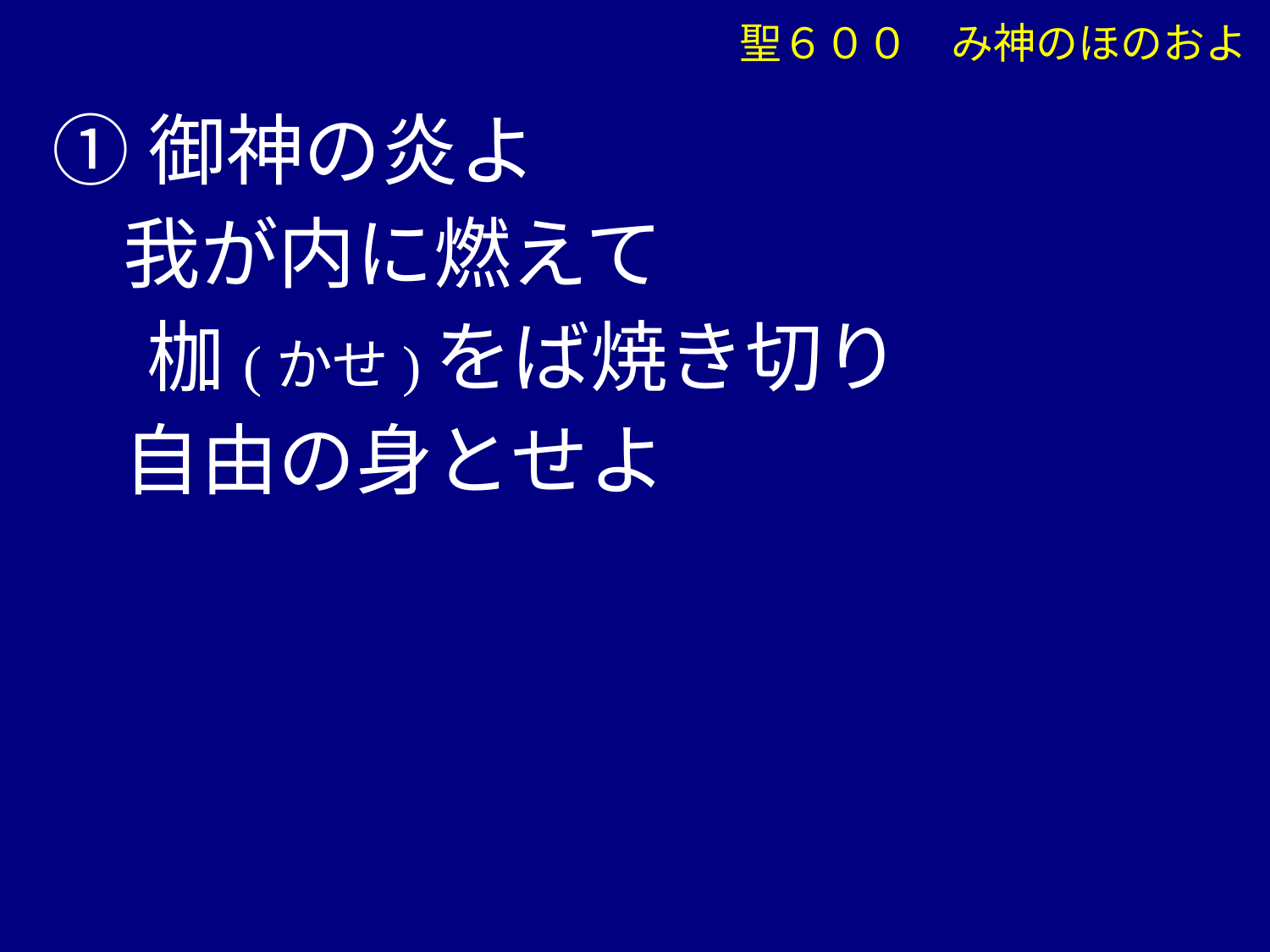

①御神の炎よ
   我が内に燃えて
　 枷(かせ)をば焼き切り
   自由の身とせよ
聖６００　み神のほのおよ